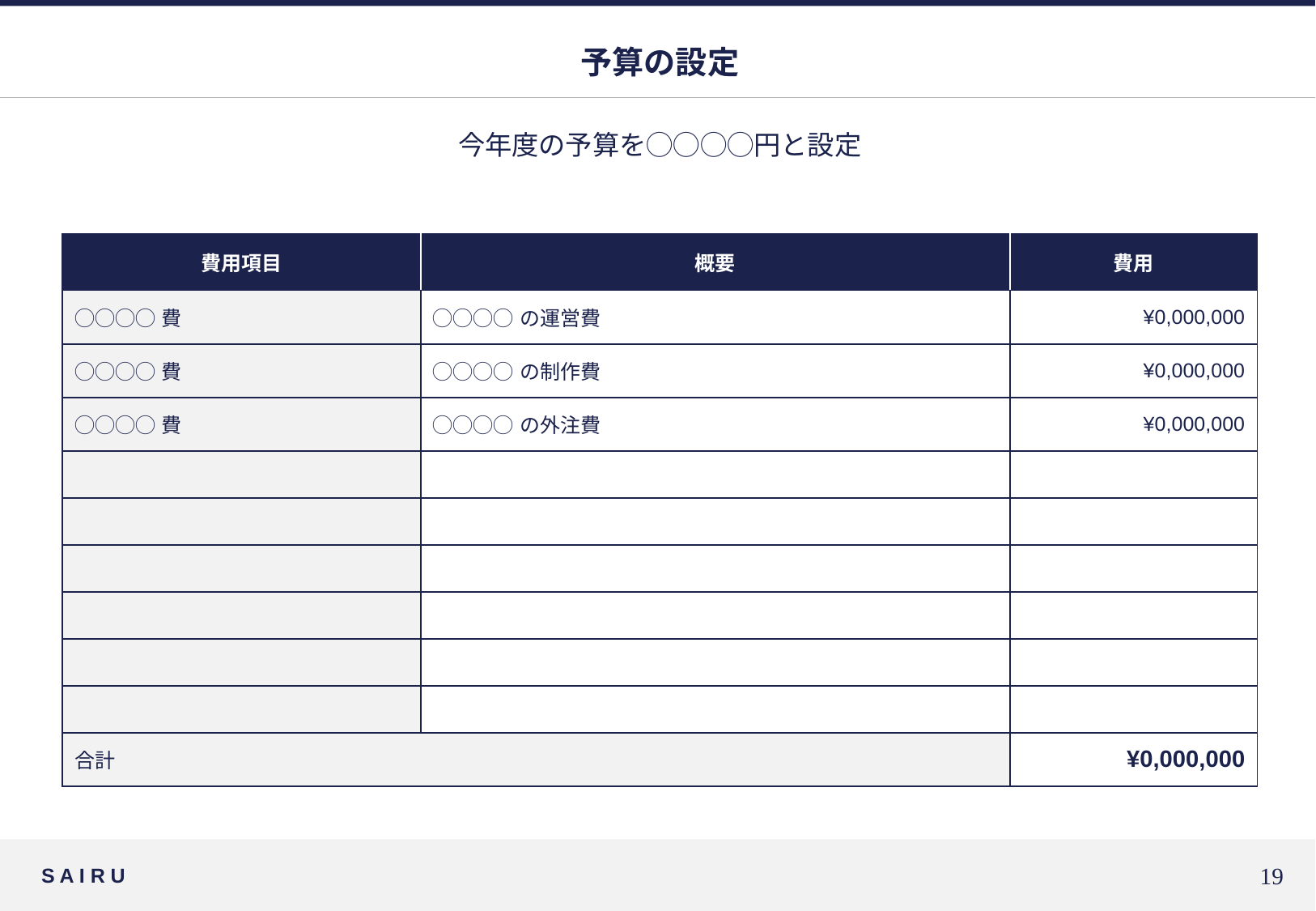

# 予算の設定
今年度の予算を◯◯◯◯円と設定
| 費用項目 | 概要 | 費用 |
| --- | --- | --- |
| ◯◯◯◯費 | ◯◯◯◯の運営費 | ¥0,000,000 |
| ◯◯◯◯費 | ◯◯◯◯の制作費 | ¥0,000,000 |
| ◯◯◯◯費 | ◯◯◯◯の外注費 | ¥0,000,000 |
|  |  |  |
|  |  |  |
|  |  |  |
|  |  |  |
|  |  |  |
|  |  |  |
| 合計 |  | ¥0,000,000 |
19